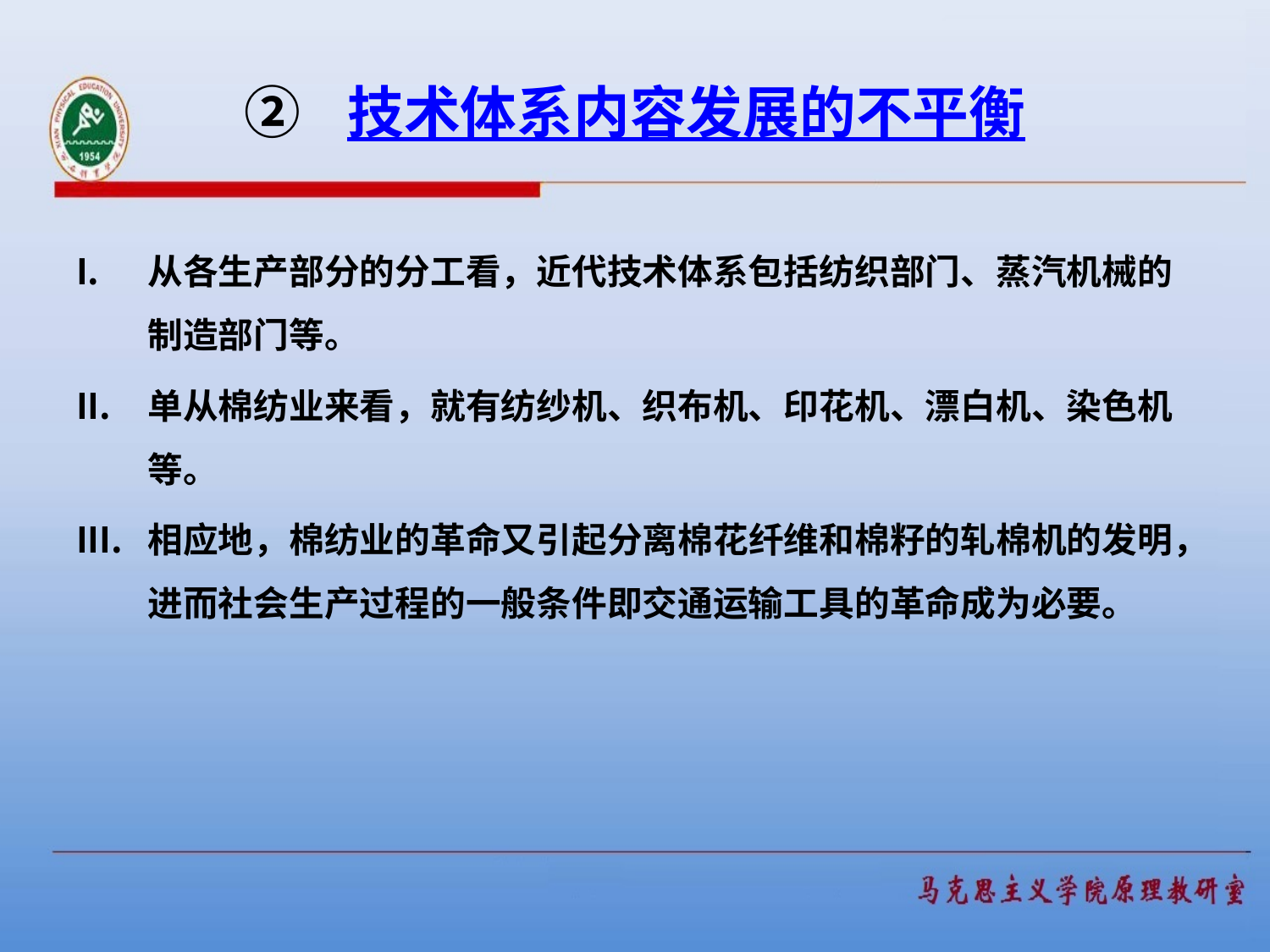

# 技术体系内容发展的不平衡
从各生产部分的分工看，近代技术体系包括纺织部门、蒸汽机械的制造部门等。
单从棉纺业来看，就有纺纱机、织布机、印花机、漂白机、染色机等。
相应地，棉纺业的革命又引起分离棉花纤维和棉籽的轧棉机的发明，进而社会生产过程的一般条件即交通运输工具的革命成为必要。